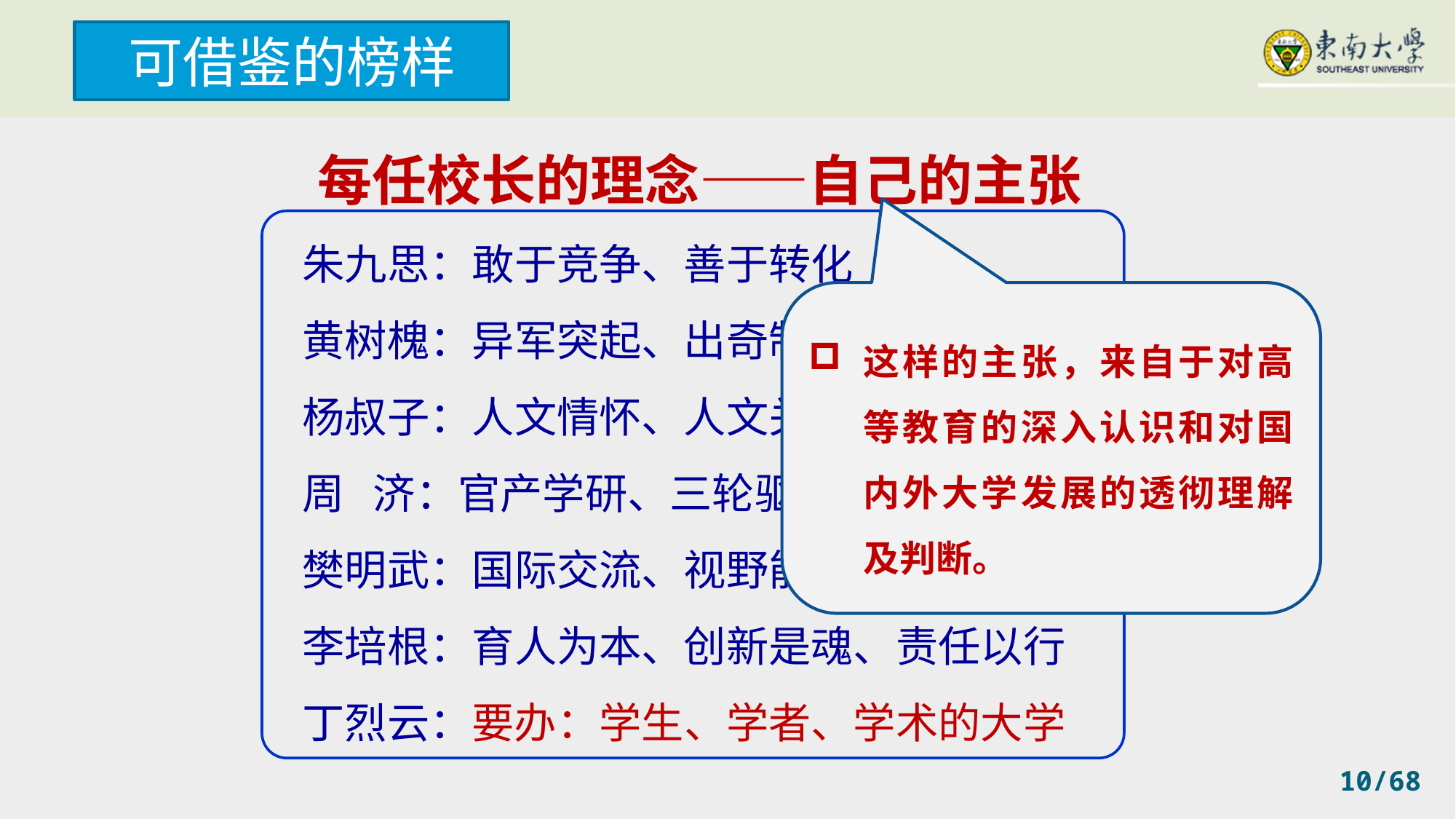

可借鉴的榜样
每任校长的理念——自己的主张
朱九思：敢于竞争、善于转化
黄树槐：异军突起、出奇制胜
杨叔子：人文情怀、人文关怀
周   济：官产学研、三轮驱动
樊明武：国际交流、视野能力
李培根：育人为本、创新是魂、责任以行
丁烈云：要办：学生、学者、学术的大学

这样的主张，来自于对高等教育的深入认识和对国内外大学发展的透彻理解及判断。